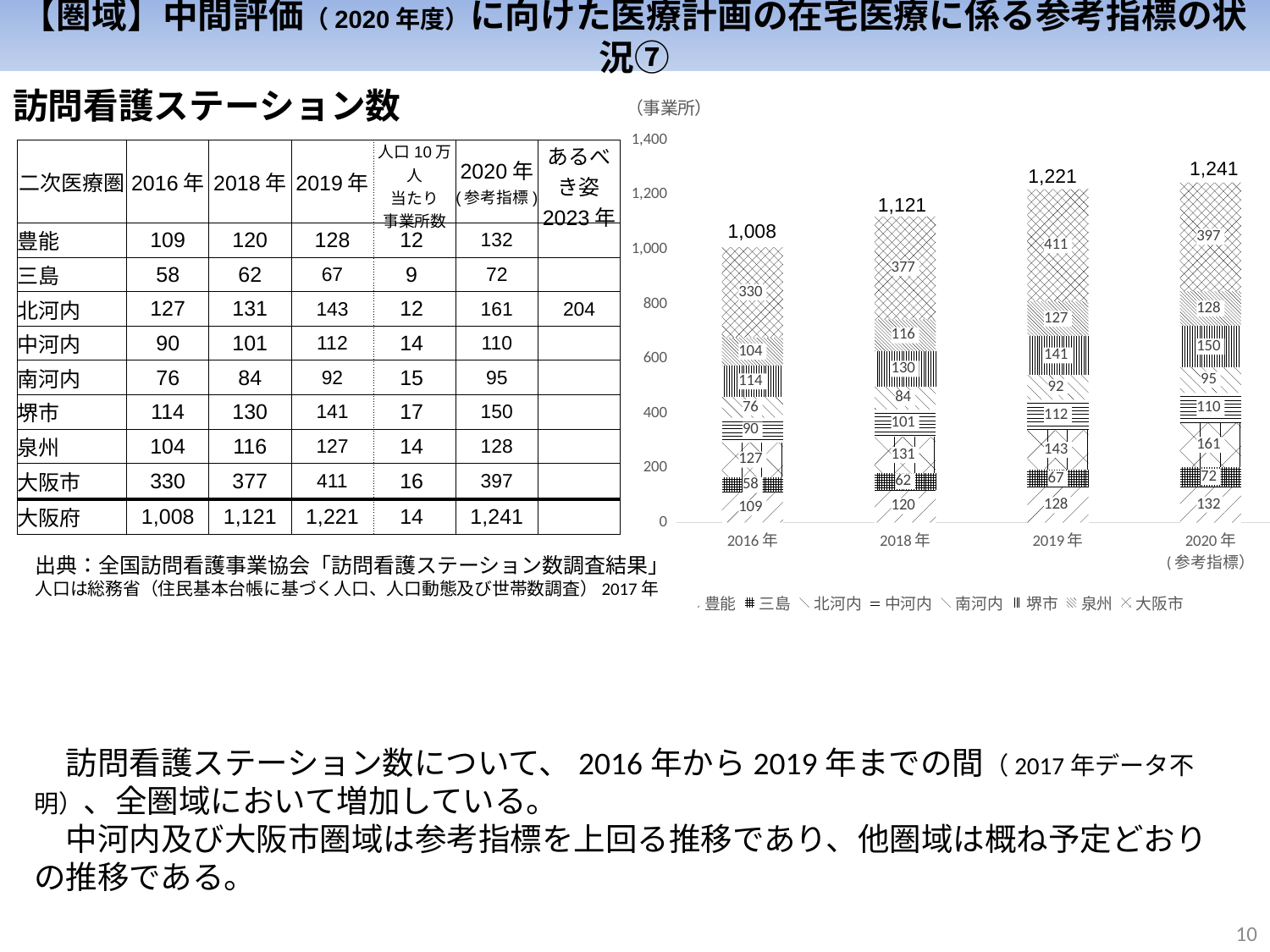

【圏域】中間評価（2020年度）に向けた医療計画の在宅医療に係る参考指標の状況⑦
訪問看護ステーション数

### Chart

| Category | 豊能 | 三島 | 北河内 | 中河内 | 南河内 | 堺市 | 泉州 | 大阪市 |
|---|---|---|---|---|---|---|---|---|
| 2016年 | 109.0 | 58.0 | 127.0 | 90.0 | 76.0 | 114.0 | 104.0 | 330.0 |
| 2018年 | 120.0 | 62.0 | 131.0 | 101.0 | 84.0 | 130.0 | 116.0 | 377.0 |
| 2019年 | 128.0 | 67.0 | 143.0 | 112.0 | 92.0 | 141.0 | 127.0 | 411.0 |
| 2020年
(参考指標） | 132.0 | 72.0 | 161.0 | 110.0 | 95.0 | 150.0 | 128.0 | 397.0 |
| 二次医療圏 | 2016年 | 2018年 | 2019年 | 人口10万人
当たり
事業所数 | 2020年
(参考指標) | あるべき姿 2023年 |
| --- | --- | --- | --- | --- | --- | --- |
| 豊能 | 109 | 120 | 128 | 12 | 132 |  |
| 三島 | 58 | 62 | 67 | 9 | 72 |  |
| 北河内 | 127 | 131 | 143 | 12 | 161 | 204 |
| 中河内 | 90 | 101 | 112 | 14 | 110 |  |
| 南河内 | 76 | 84 | 92 | 15 | 95 |  |
| 堺市 | 114 | 130 | 141 | 17 | 150 |  |
| 泉州 | 104 | 116 | 127 | 14 | 128 |  |
| 大阪市 | 330 | 377 | 411 | 16 | 397 |  |
| 大阪府 | 1,008 | 1,121 | 1,221 | 14 | 1,241 |  |
1,241
1,221
1,121
1,008
出典：全国訪問看護事業協会「訪問看護ステーション数調査結果」
人口は総務省（住民基本台帳に基づく人口、人口動態及び世帯数調査）2017年

　訪問看護ステーション数について、2016年から2019年までの間（2017年データ不明）、全圏域において増加している。
　中河内及び大阪市圏域は参考指標を上回る推移であり、他圏域は概ね予定どおりの推移である。
10